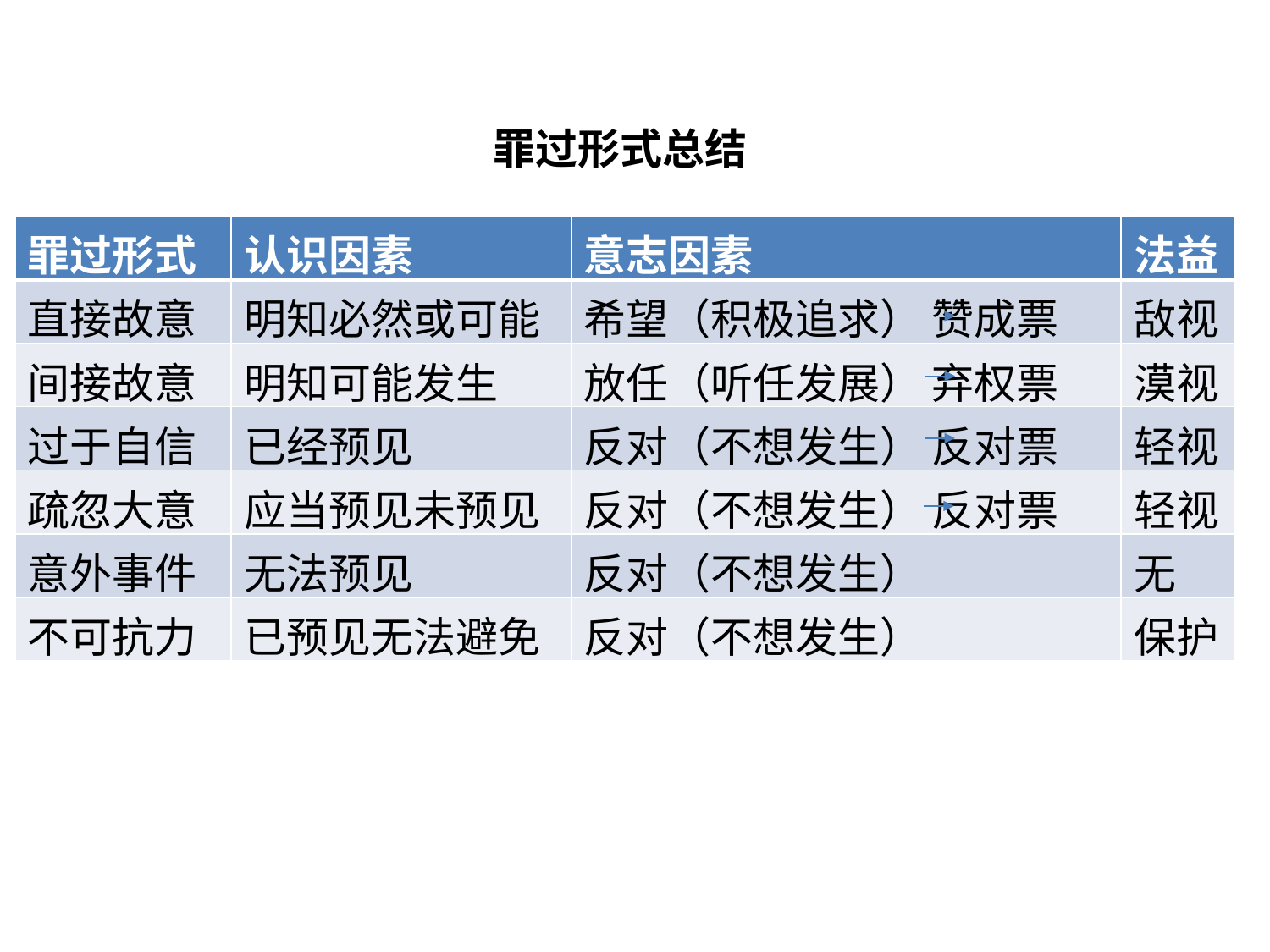

罪过形式总结
| 罪过形式 | 认识因素 | 意志因素 | 法益 |
| --- | --- | --- | --- |
| 直接故意 | 明知必然或可能 | 希望（积极追求） 赞成票 | 敌视 |
| 间接故意 | 明知可能发生 | 放任（听任发展） 弃权票 | 漠视 |
| 过于自信 | 已经预见 | 反对（不想发生） 反对票 | 轻视 |
| 疏忽大意 | 应当预见未预见 | 反对（不想发生） 反对票 | 轻视 |
| 意外事件 | 无法预见 | 反对（不想发生） | 无 |
| 不可抗力 | 已预见无法避免 | 反对（不想发生） | 保护 |